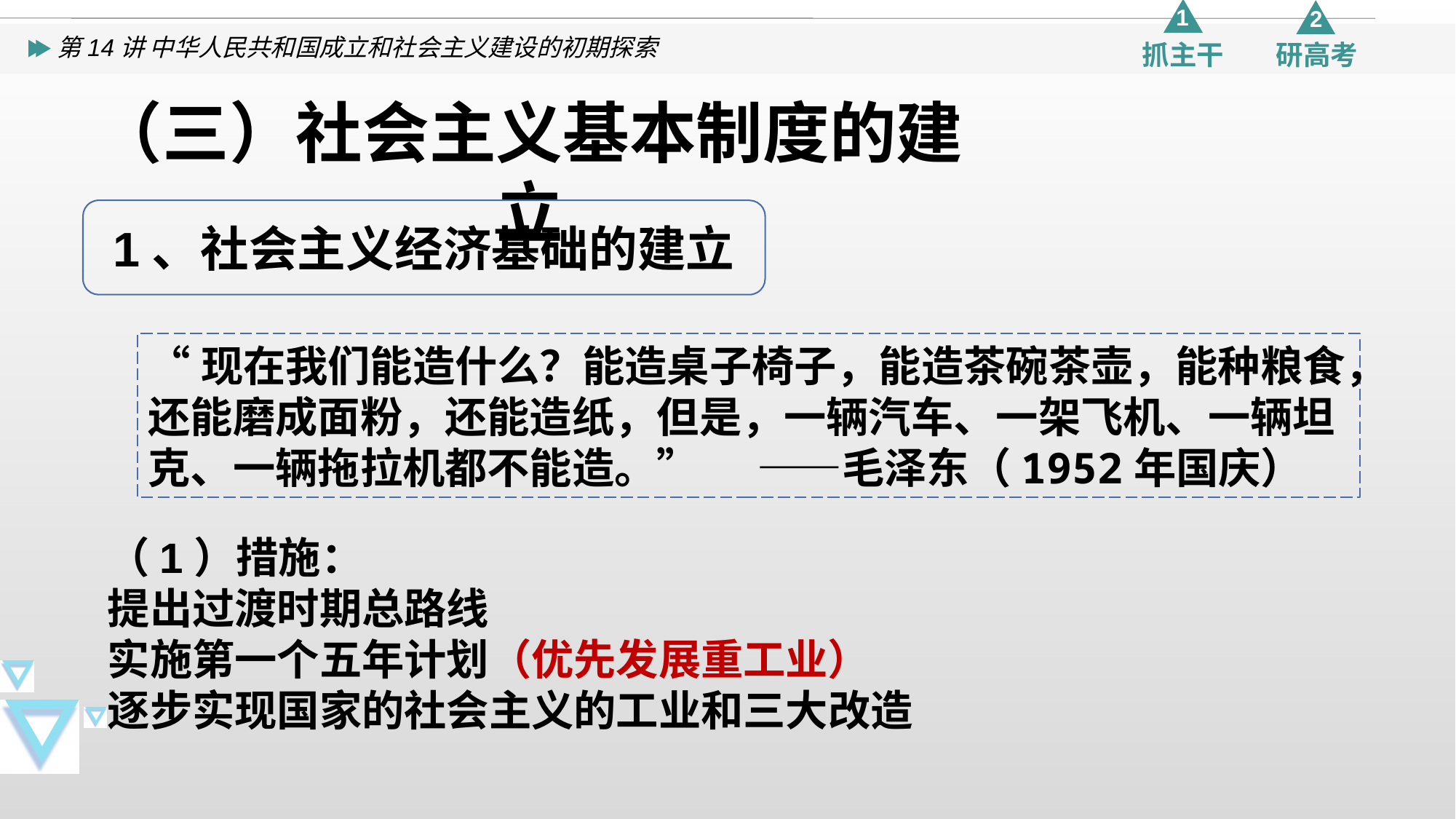

（三）社会主义基本制度的建立
1、社会主义经济基础的建立
“现在我们能造什么？能造桌子椅子，能造茶碗茶壶，能种粮食，还能磨成面粉，还能造纸，但是，一辆汽车、一架飞机、一辆坦克、一辆拖拉机都不能造。”      ——毛泽东（1952年国庆）
（1）措施：
提出过渡时期总路线
实施第一个五年计划（优先发展重工业）
逐步实现国家的社会主义的工业和三大改造